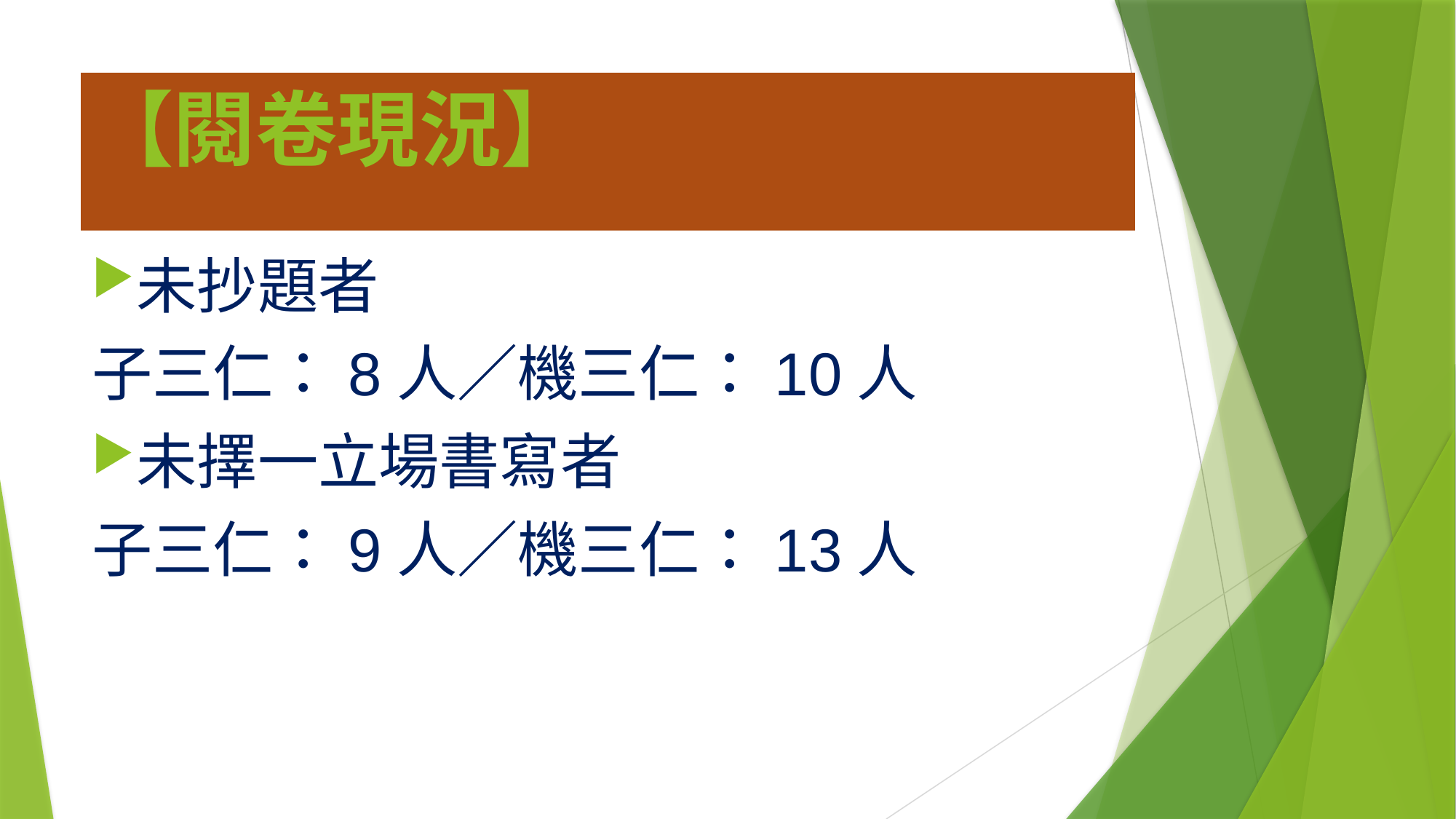

# 【閱卷現況】
未抄題者
子三仁：8人／機三仁：10人
未擇一立場書寫者
子三仁：9人／機三仁：13人